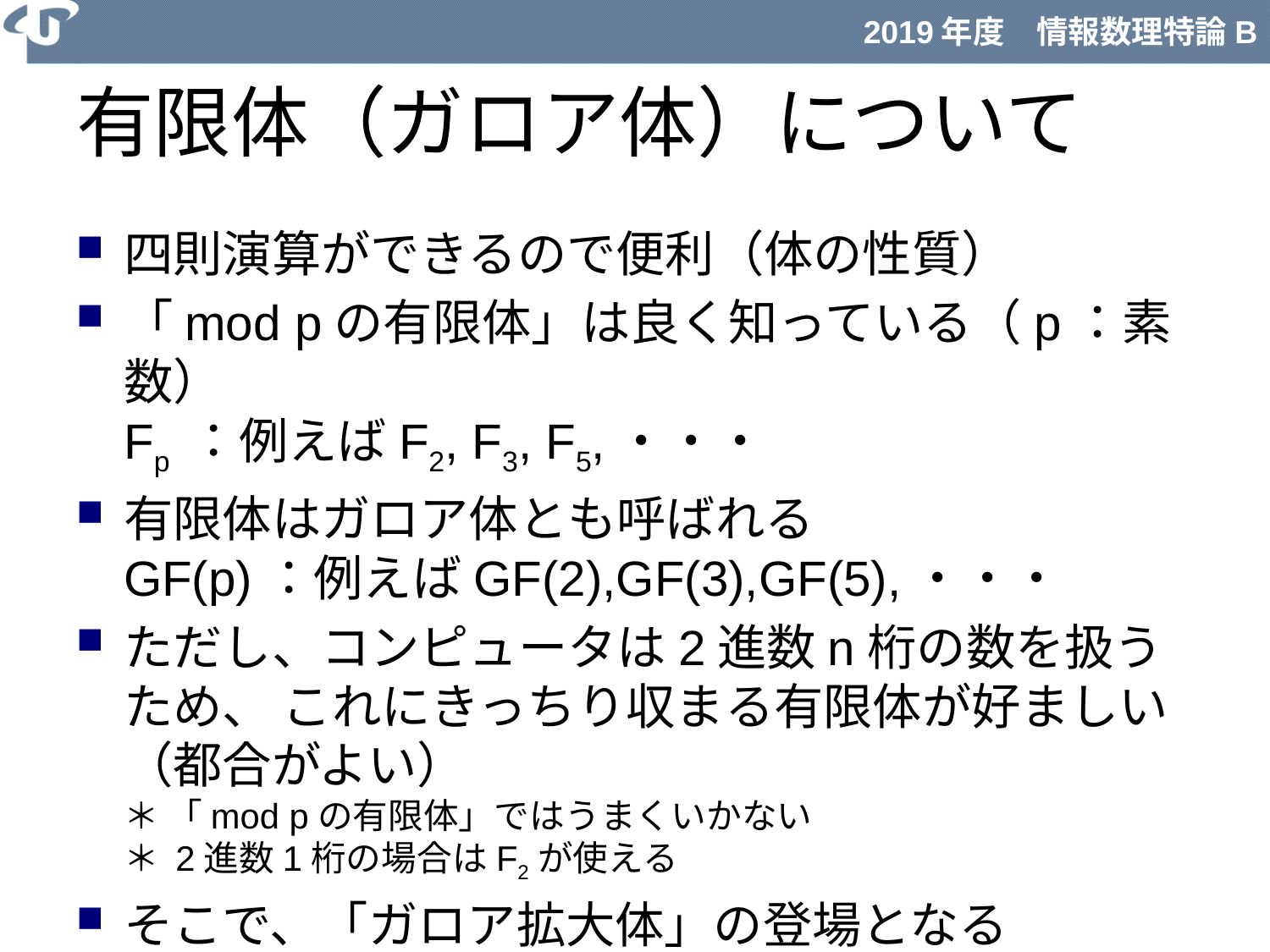

# 有限体（ガロア体）について
四則演算ができるので便利（体の性質）
「mod pの有限体」は良く知っている（p：素数）
Fp ：例えばF2, F3, F5,・・・
有限体はガロア体とも呼ばれる
GF(p)：例えばGF(2),GF(3),GF(5),・・・
ただし、コンピュータは2進数n桁の数を扱うため、 これにきっちり収まる有限体が好ましい（都合がよい）
＊ 「mod pの有限体」ではうまくいかない
＊ 2進数1桁の場合はF2が使える
そこで、「ガロア拡大体」の登場となる
特に、 2進数n桁にマッチするガロア拡大体はGF(2n)